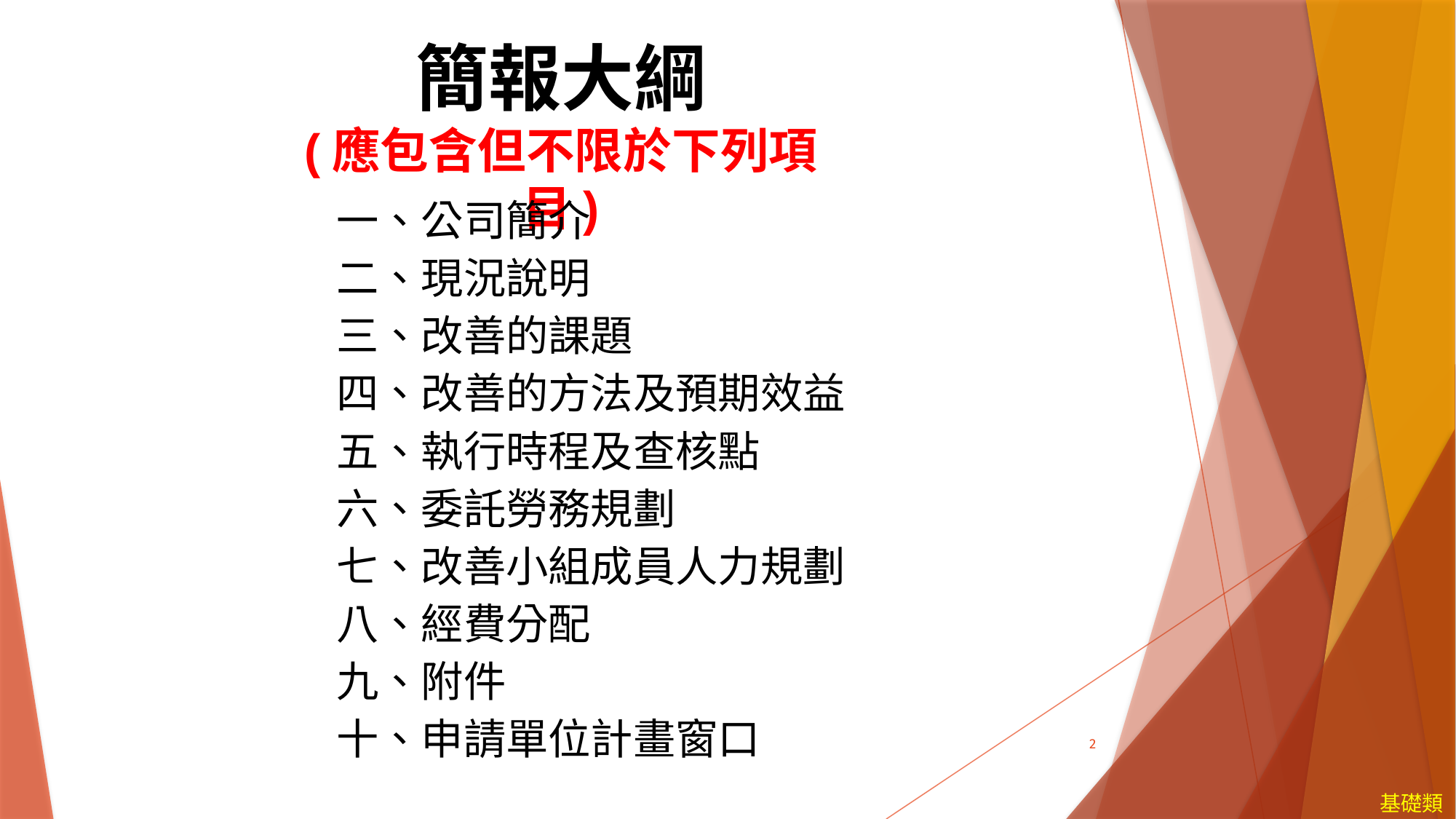

簡報大綱
(應包含但不限於下列項目)
一、公司簡介
二、現況說明
三、改善的課題
四、改善的方法及預期效益
五、執行時程及查核點
六、委託勞務規劃
七、改善小組成員人力規劃
八、經費分配
九、附件
十、申請單位計畫窗口
2